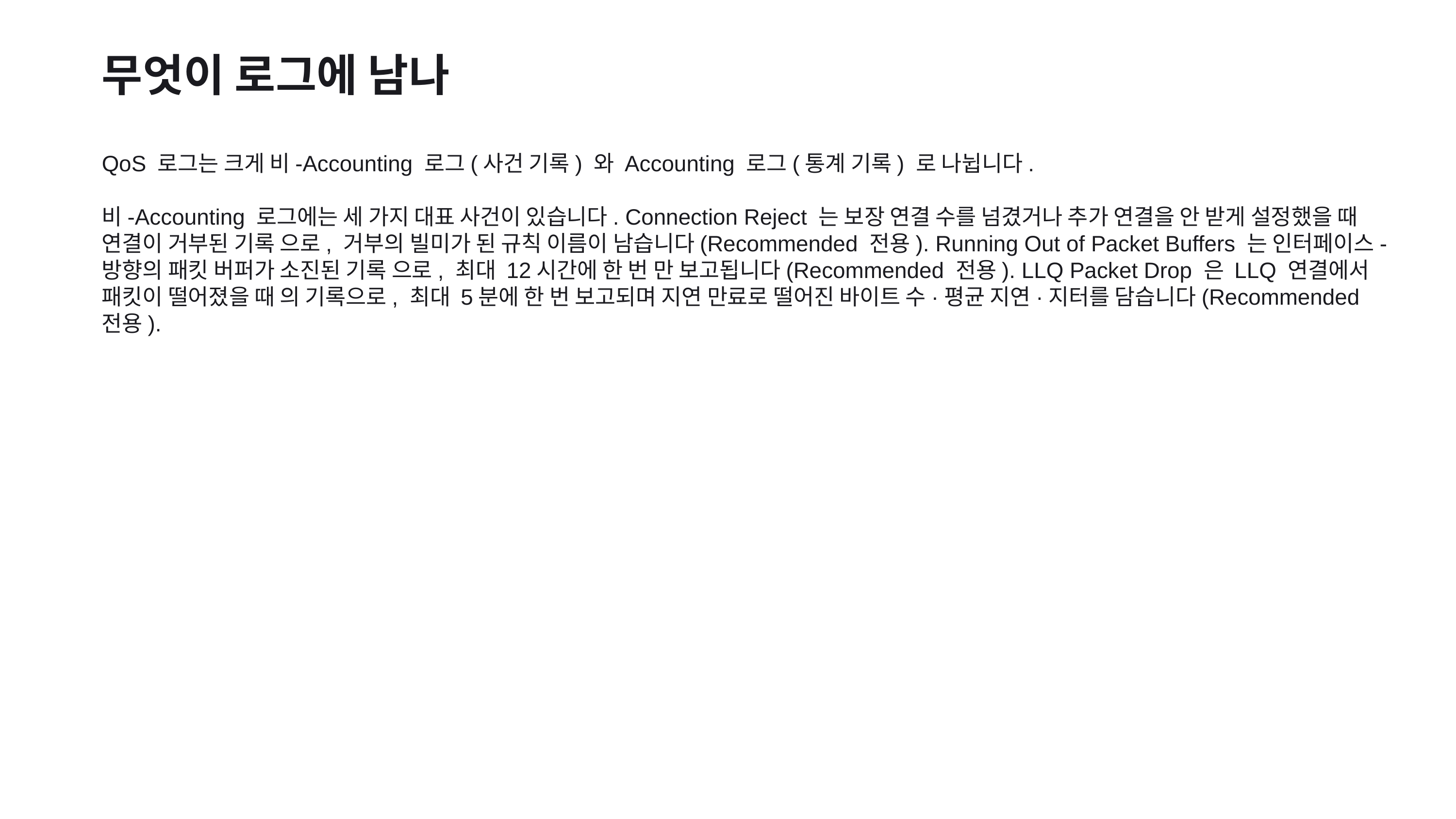

무엇이 로그에 남나
QoS 로그는 크게 비-Accounting 로그(사건 기록) 와 Accounting 로그(통계 기록) 로 나뉩니다.

비-Accounting 로그에는 세 가지 대표 사건이 있습니다. Connection Reject 는 보장 연결 수를 넘겼거나 추가 연결을 안 받게 설정했을 때 연결이 거부된 기록 으로, 거부의 빌미가 된 규칙 이름이 남습니다(Recommended 전용). Running Out of Packet Buffers 는 인터페이스-방향의 패킷 버퍼가 소진된 기록 으로, 최대 12시간에 한 번 만 보고됩니다(Recommended 전용). LLQ Packet Drop 은 LLQ 연결에서 패킷이 떨어졌을 때 의 기록으로, 최대 5분에 한 번 보고되며 지연 만료로 떨어진 바이트 수·평균 지연·지터를 담습니다(Recommended 전용).